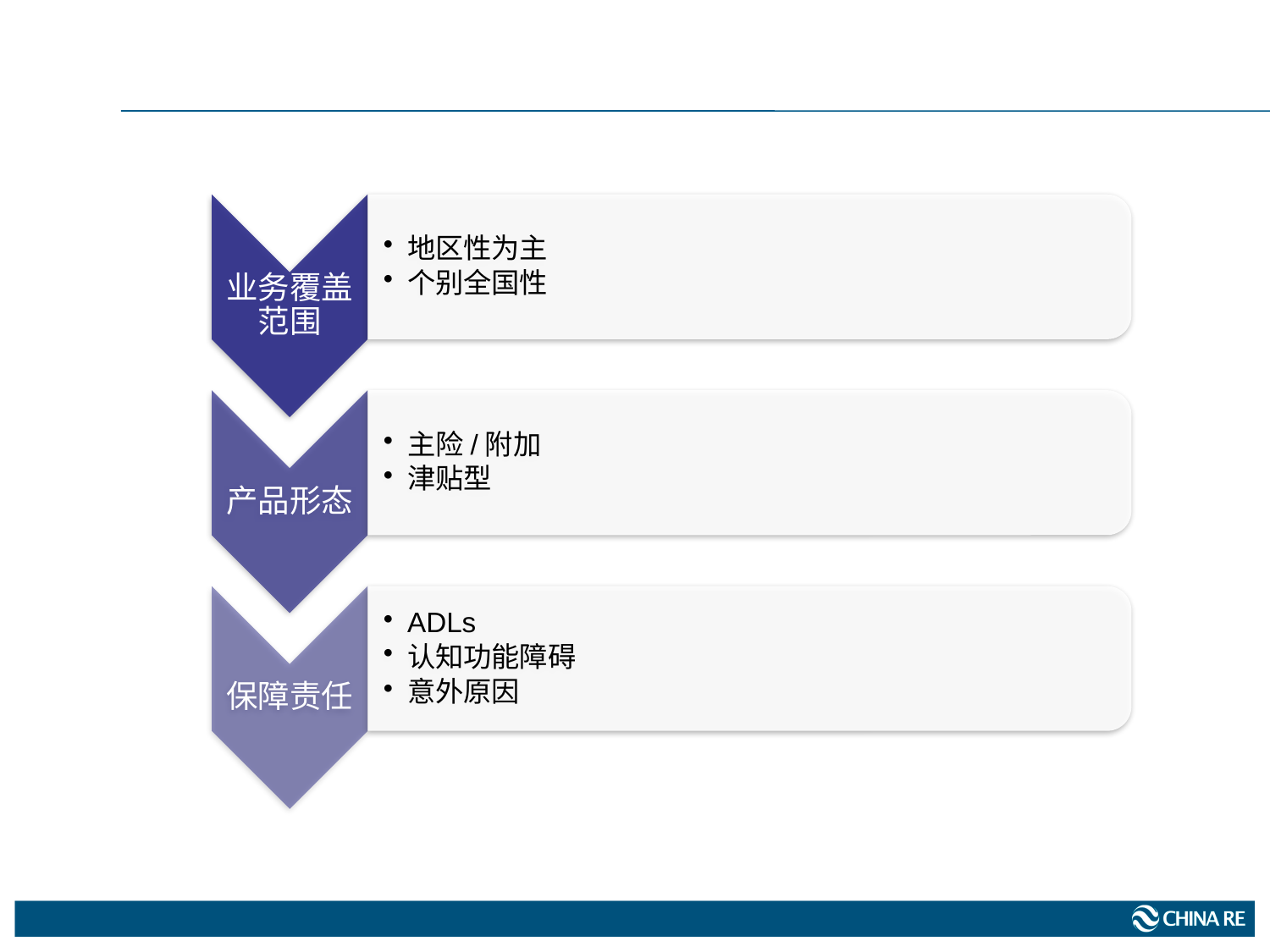

业务覆盖范围
地区性为主
个别全国性
产品形态
主险/附加
津贴型
保障责任
ADLs
认知功能障碍
意外原因